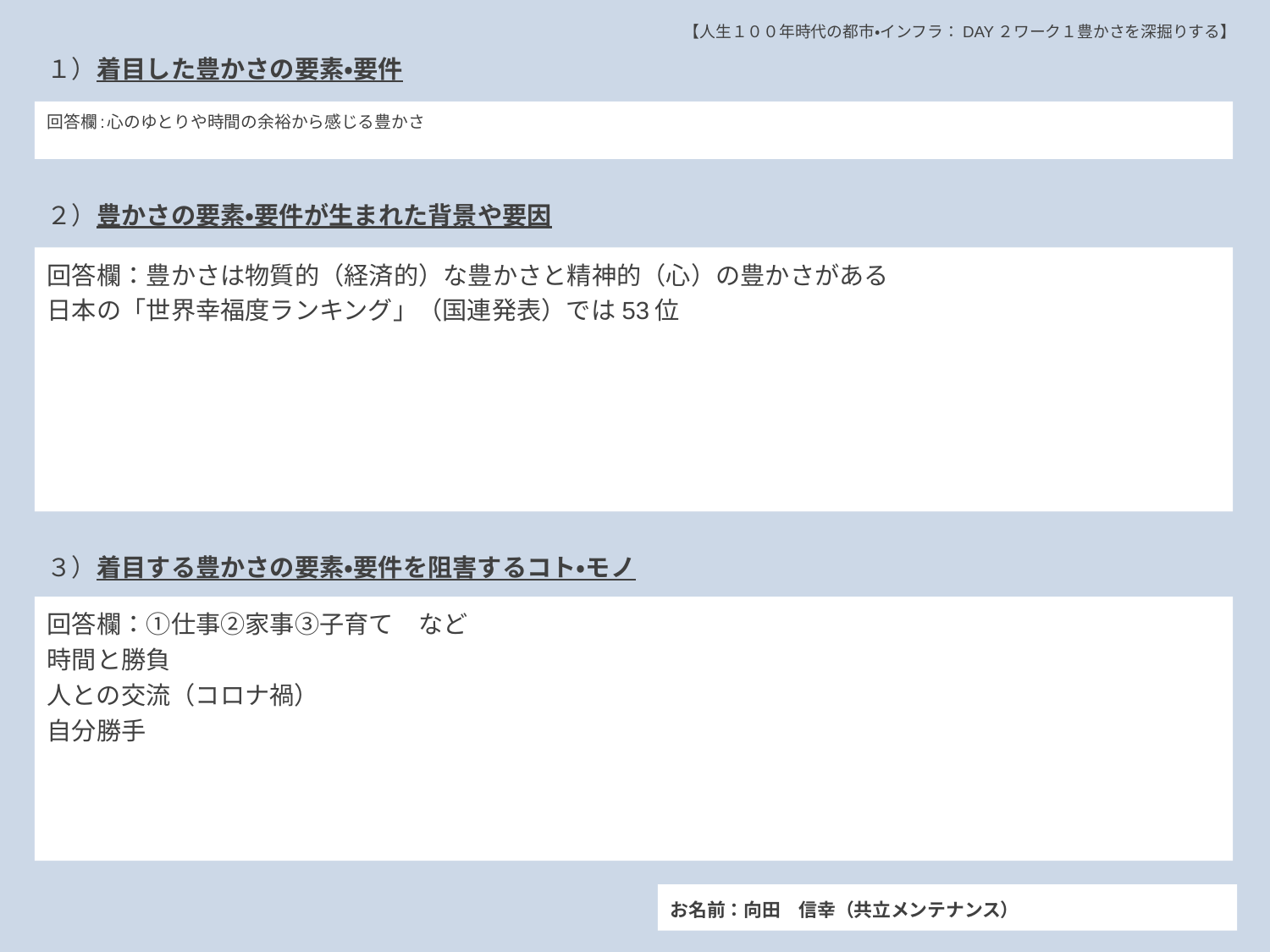

【人生１００年時代の都市・インフラ：DAY２ワーク１豊かさを深掘りする】
１）着目した豊かさの要素・要件
# 回答欄:心のゆとりや時間の余裕から感じる豊かさ
２）豊かさの要素・要件が生まれた背景や要因
回答欄：豊かさは物質的（経済的）な豊かさと精神的（心）の豊かさがある
日本の「世界幸福度ランキング」（国連発表）では53位

３）着目する豊かさの要素・要件を阻害するコト・モノ
回答欄：①仕事②家事③子育て　など
時間と勝負
人との交流（コロナ禍）
自分勝手
お名前：向田　信幸（共立メンテナンス）